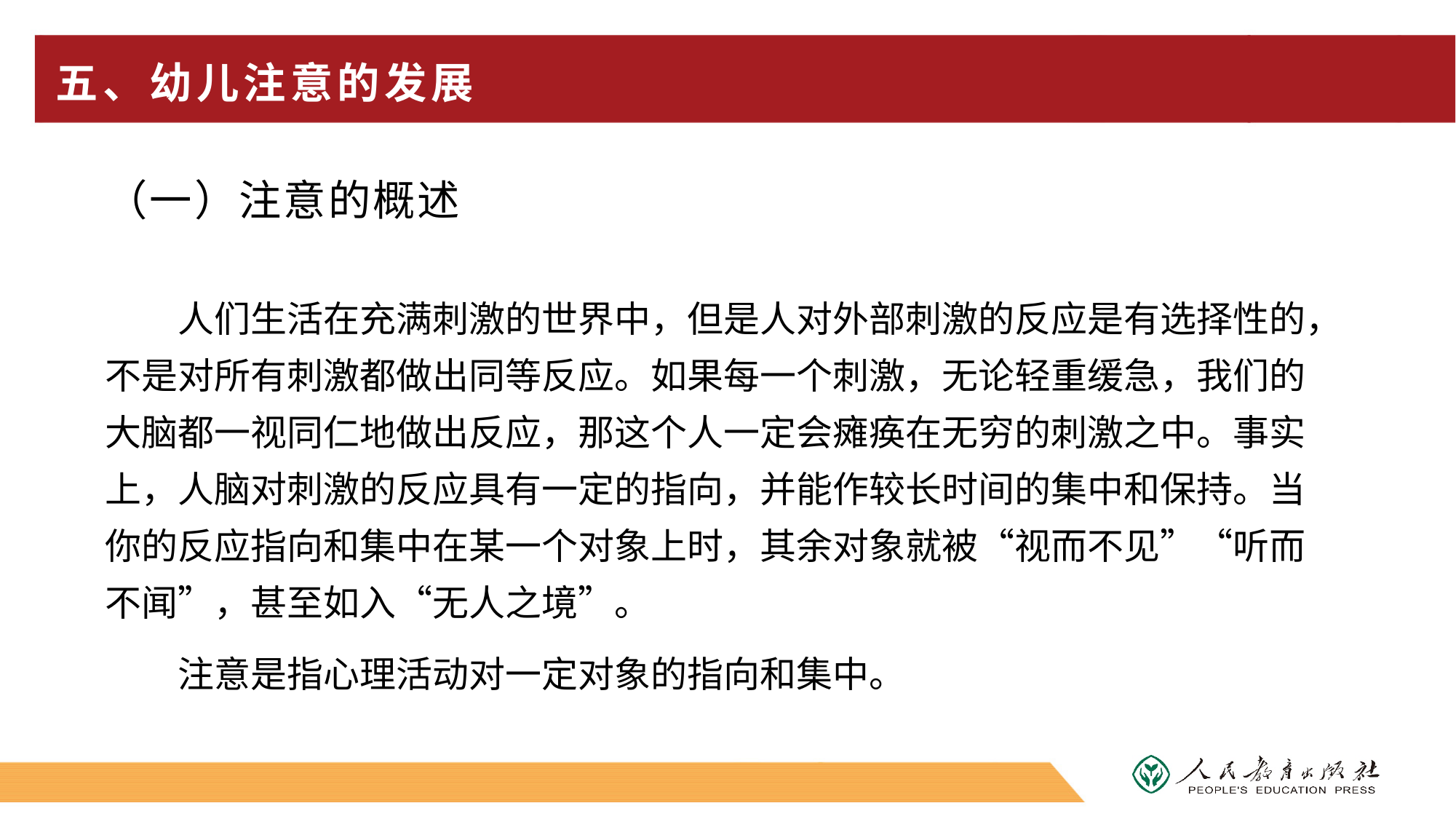

# 五、幼儿注意的发展
（一）注意的概述
人们生活在充满刺激的世界中，但是人对外部刺激的反应是有选择性的，不是对所有刺激都做出同等反应。如果每一个刺激，无论轻重缓急，我们的大脑都一视同仁地做出反应，那这个人一定会瘫痪在无穷的刺激之中。事实上，人脑对刺激的反应具有一定的指向，并能作较长时间的集中和保持。当你的反应指向和集中在某一个对象上时，其余对象就被“视而不见”“听而不闻”，甚至如入“无人之境”。
注意是指心理活动对一定对象的指向和集中。